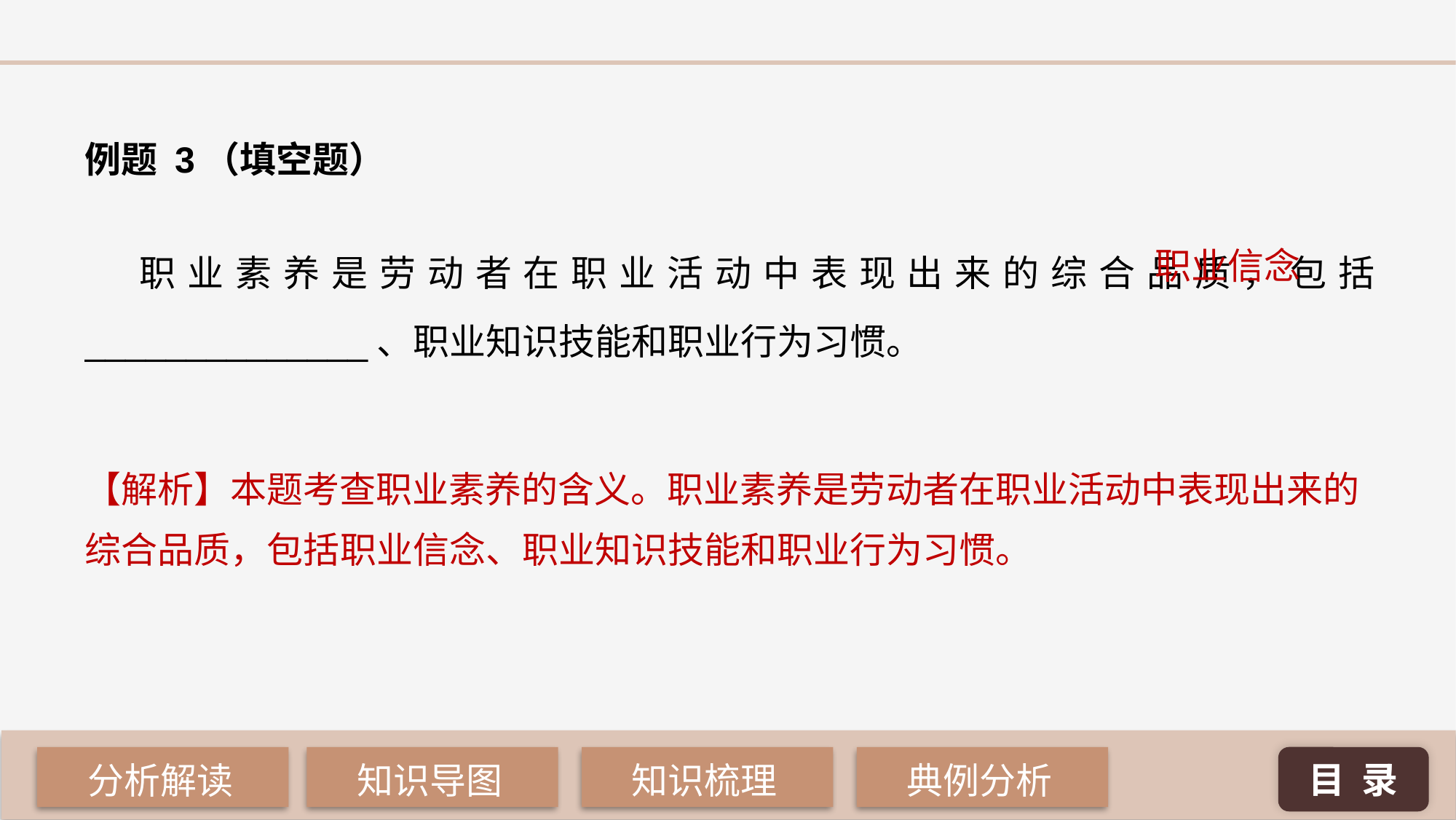

例题 3（填空题）
职业素养是劳动者在职业活动中表现出来的综合品质，包括______________、职业知识技能和职业行为习惯。
职业信念
【解析】本题考查职业素养的含义。职业素养是劳动者在职业活动中表现出来的综合品质，包括职业信念、职业知识技能和职业行为习惯。